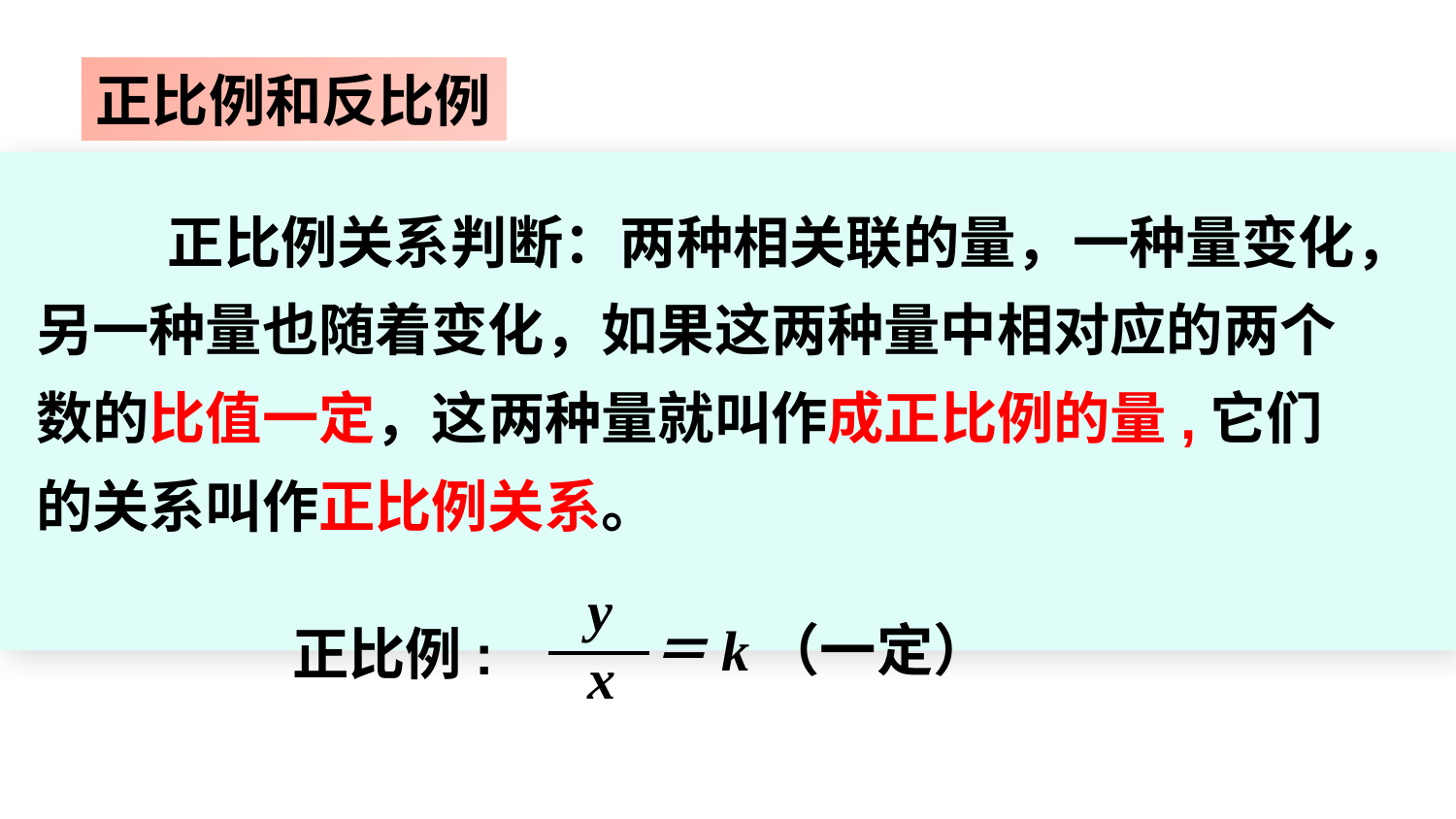

正比例和反比例
正比例关系判断：两种相关联的量，一种量变化，另一种量也随着变化，如果这两种量中相对应的两个数的比值一定，这两种量就叫作成正比例的量,它们的关系叫作正比例关系。
y
x
＝k（一定）
正比例: